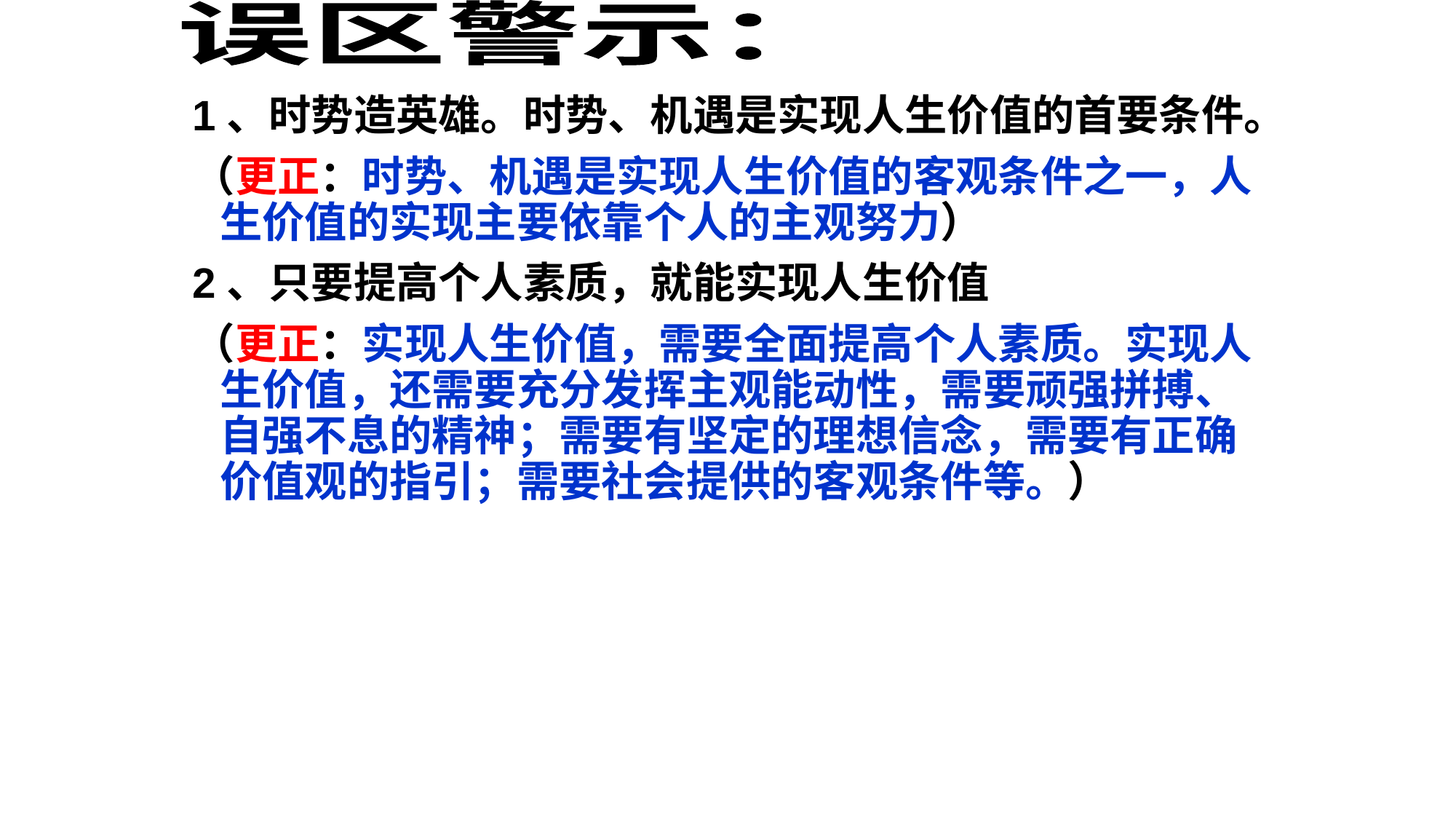

误区警示：

1、时势造英雄。时势、机遇是实现人生价值的首要条件。
（更正：时势、机遇是实现人生价值的客观条件之一，人生价值的实现主要依靠个人的主观努力）
2、只要提高个人素质，就能实现人生价值
（更正：实现人生价值，需要全面提高个人素质。实现人生价值，还需要充分发挥主观能动性，需要顽强拼搏、自强不息的精神；需要有坚定的理想信念，需要有正确价值观的指引；需要社会提供的客观条件等。）